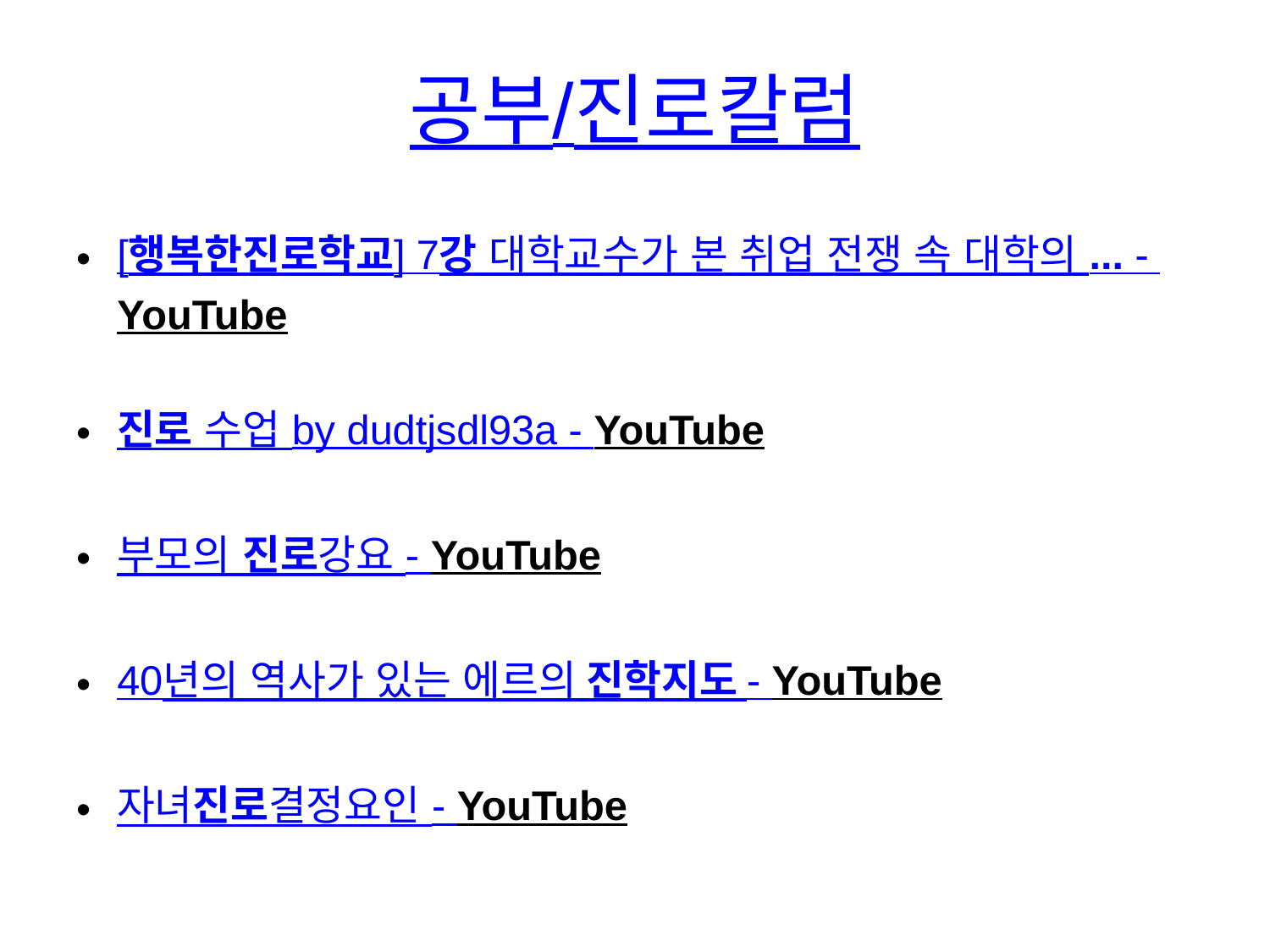

# 공부/진로칼럼
[행복한진로학교] 7강 대학교수가 본 취업 전쟁 속 대학의 ... - YouTube

진로 수업 by dudtjsdl93a - YouTube

부모의 진로강요 - YouTube

40년의 역사가 있는 에르의 진학지도 - YouTube

자녀진로결정요인 - YouTube